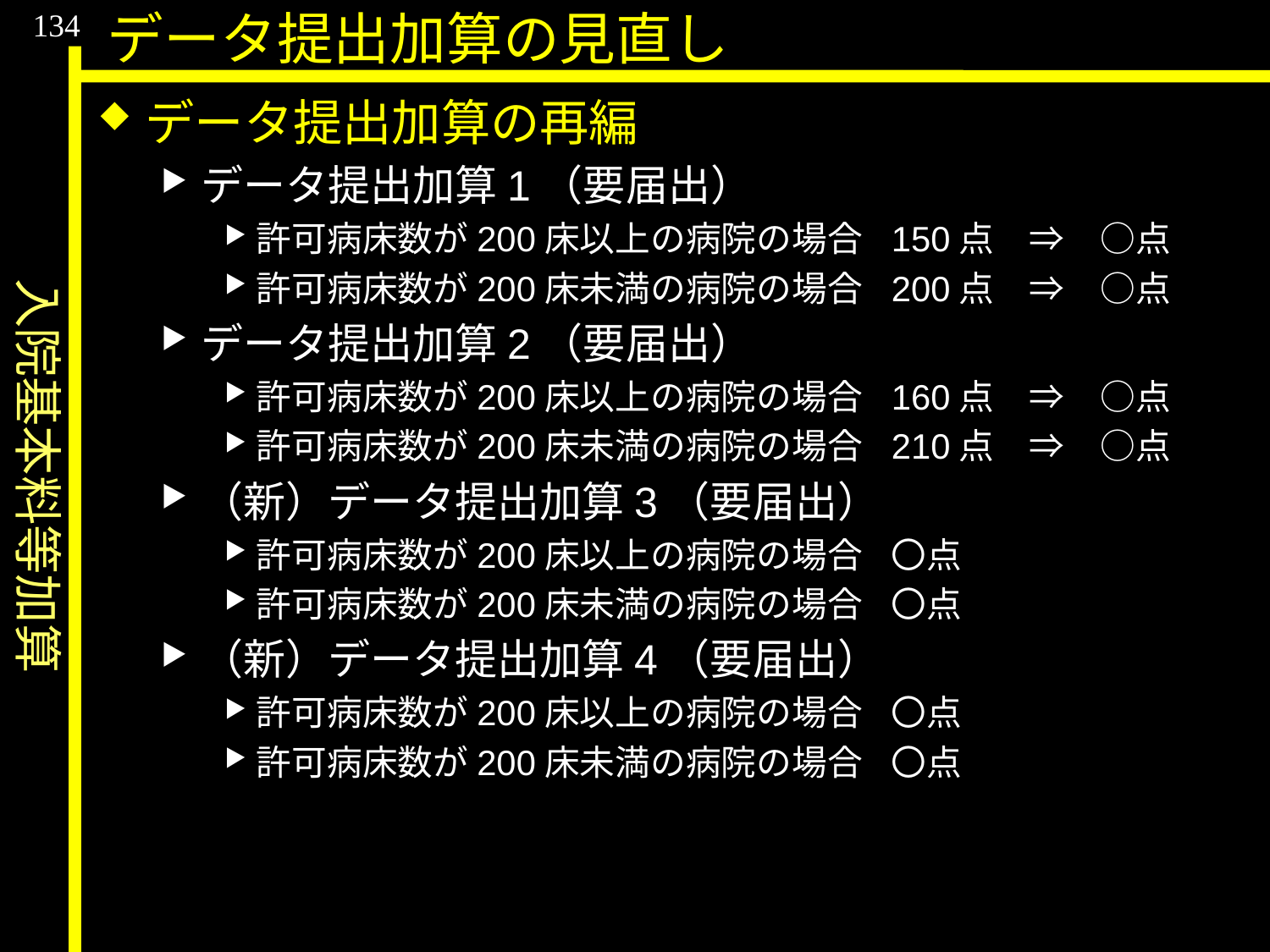

入院基本料等加算
134
データ提出加算の見直し

データ提出加算の再編
データ提出加算1（要届出）
許可病床数が200床以上の病院の場合	150点　⇒　○点
許可病床数が200床未満の病院の場合	200点　⇒　○点
データ提出加算2（要届出）
許可病床数が200床以上の病院の場合	160点　⇒　○点
許可病床数が200床未満の病院の場合	210点　⇒　○点
（新）データ提出加算3（要届出）
許可病床数が200床以上の病院の場合	〇点
許可病床数が200床未満の病院の場合	〇点
（新）データ提出加算4（要届出）
許可病床数が200床以上の病院の場合	〇点
許可病床数が200床未満の病院の場合	〇点